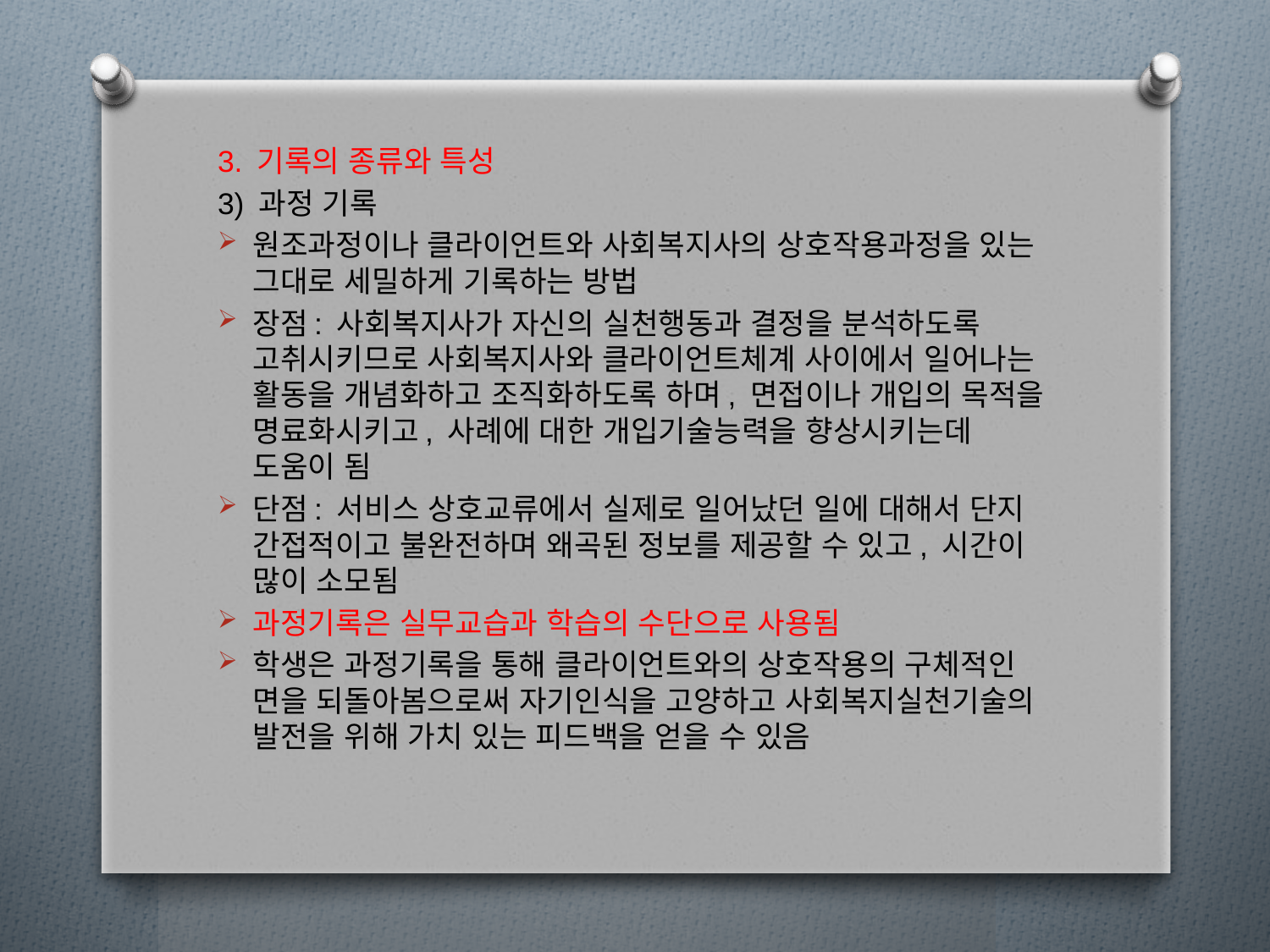

3. 기록의 종류와 특성
3) 과정 기록
원조과정이나 클라이언트와 사회복지사의 상호작용과정을 있는 그대로 세밀하게 기록하는 방법
장점: 사회복지사가 자신의 실천행동과 결정을 분석하도록 고취시키므로 사회복지사와 클라이언트체계 사이에서 일어나는 활동을 개념화하고 조직화하도록 하며, 면접이나 개입의 목적을 명료화시키고, 사례에 대한 개입기술능력을 향상시키는데 도움이 됨
단점: 서비스 상호교류에서 실제로 일어났던 일에 대해서 단지 간접적이고 불완전하며 왜곡된 정보를 제공할 수 있고, 시간이 많이 소모됨
과정기록은 실무교습과 학습의 수단으로 사용됨
학생은 과정기록을 통해 클라이언트와의 상호작용의 구체적인 면을 되돌아봄으로써 자기인식을 고양하고 사회복지실천기술의 발전을 위해 가치 있는 피드백을 얻을 수 있음